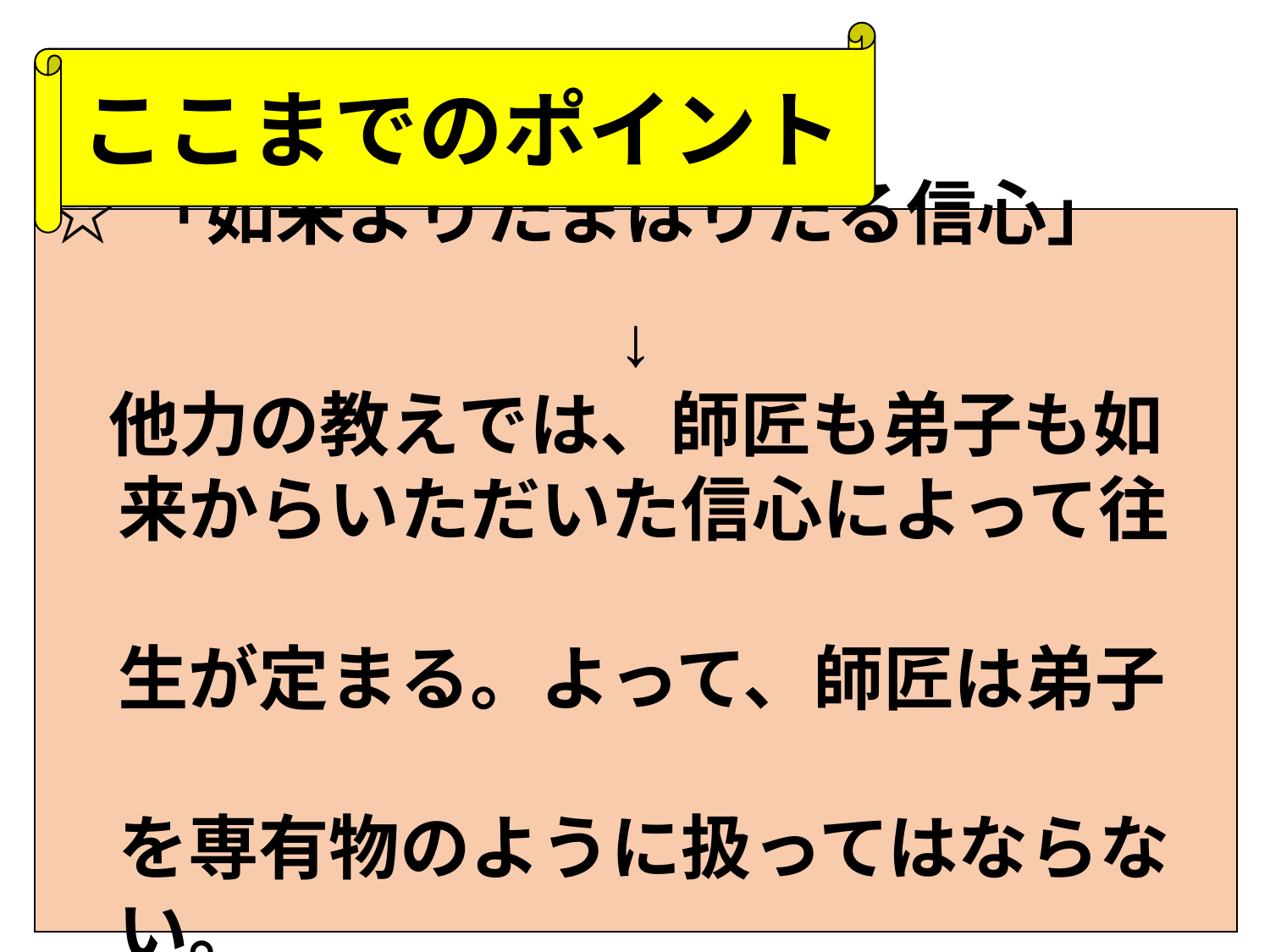

ここまでのポイント

☆「如来よりたまはりたる信心」

↓
他力の教えでは、師匠も弟子も如
　来からいただいた信心によって往
　生が定まる。よって、師匠は弟子
　を専有物のように扱ってはならな
　い。